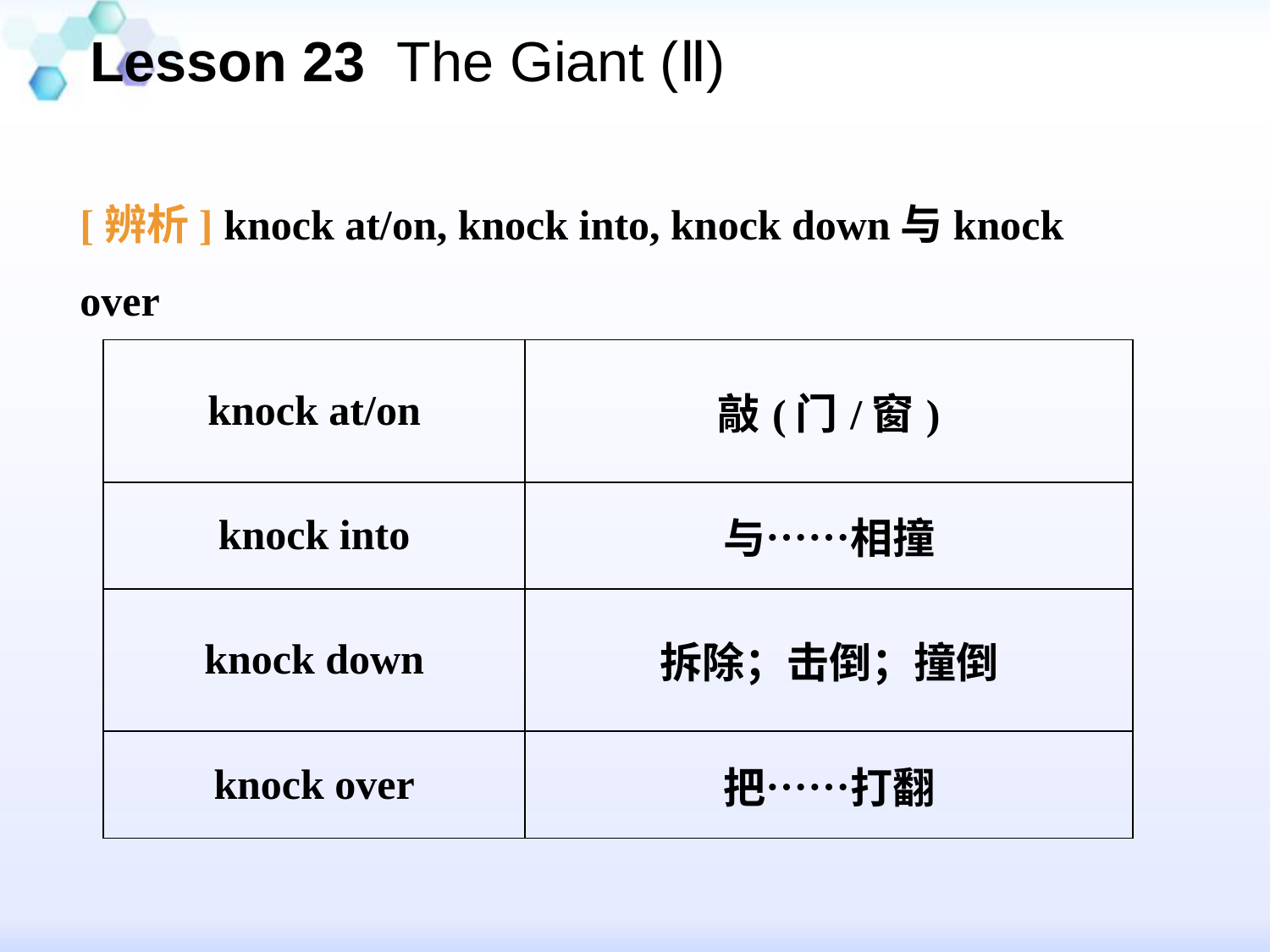

Lesson 23  The Giant (Ⅱ)
[辨析] knock at/on, knock into, knock down与knock over
| knock at/on | 敲(门/窗) |
| --- | --- |
| knock into | 与……相撞 |
| knock down | 拆除；击倒；撞倒 |
| knock over | 把……打翻 |